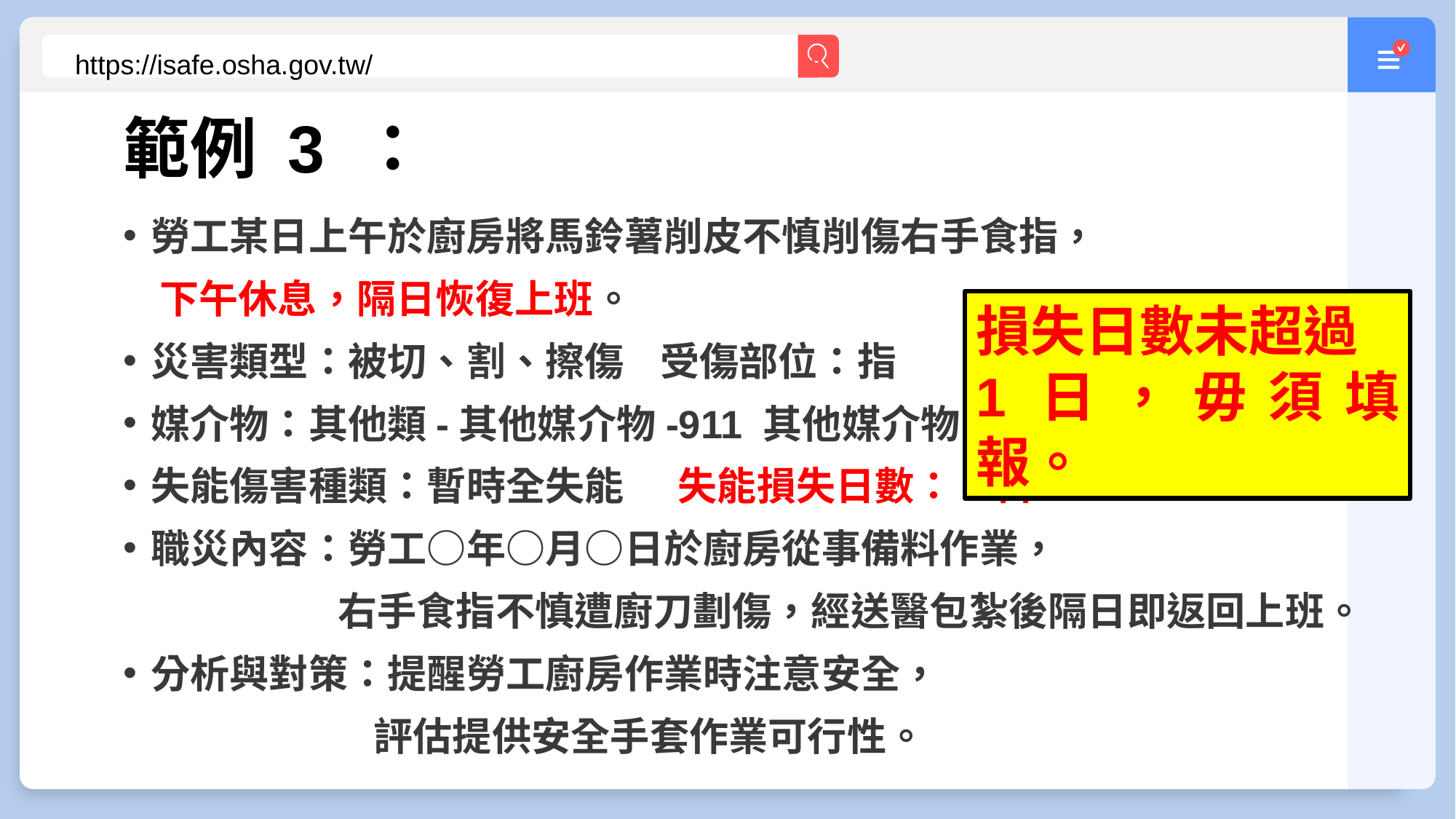

https://isafe.osha.gov.tw/
範例 3 ：
勞工某日上午於廚房將馬鈴薯削皮不慎削傷右手食指，
   下午休息，隔日恢復上班。
災害類型：被切、割、擦傷    受傷部位：指
媒介物：其他類-其他媒介物-911 其他媒介物
失能傷害種類：暫時全失能      失能損失日數：0日
職災內容：勞工○年○月○日於廚房從事備料作業，
                       右手食指不慎遭廚刀劃傷，經送醫包紮後隔日即返回上班。
分析與對策：提醒勞工廚房作業時注意安全，
                           評估提供安全手套作業可行性。
損失日數未超過
1日，毋須填報。